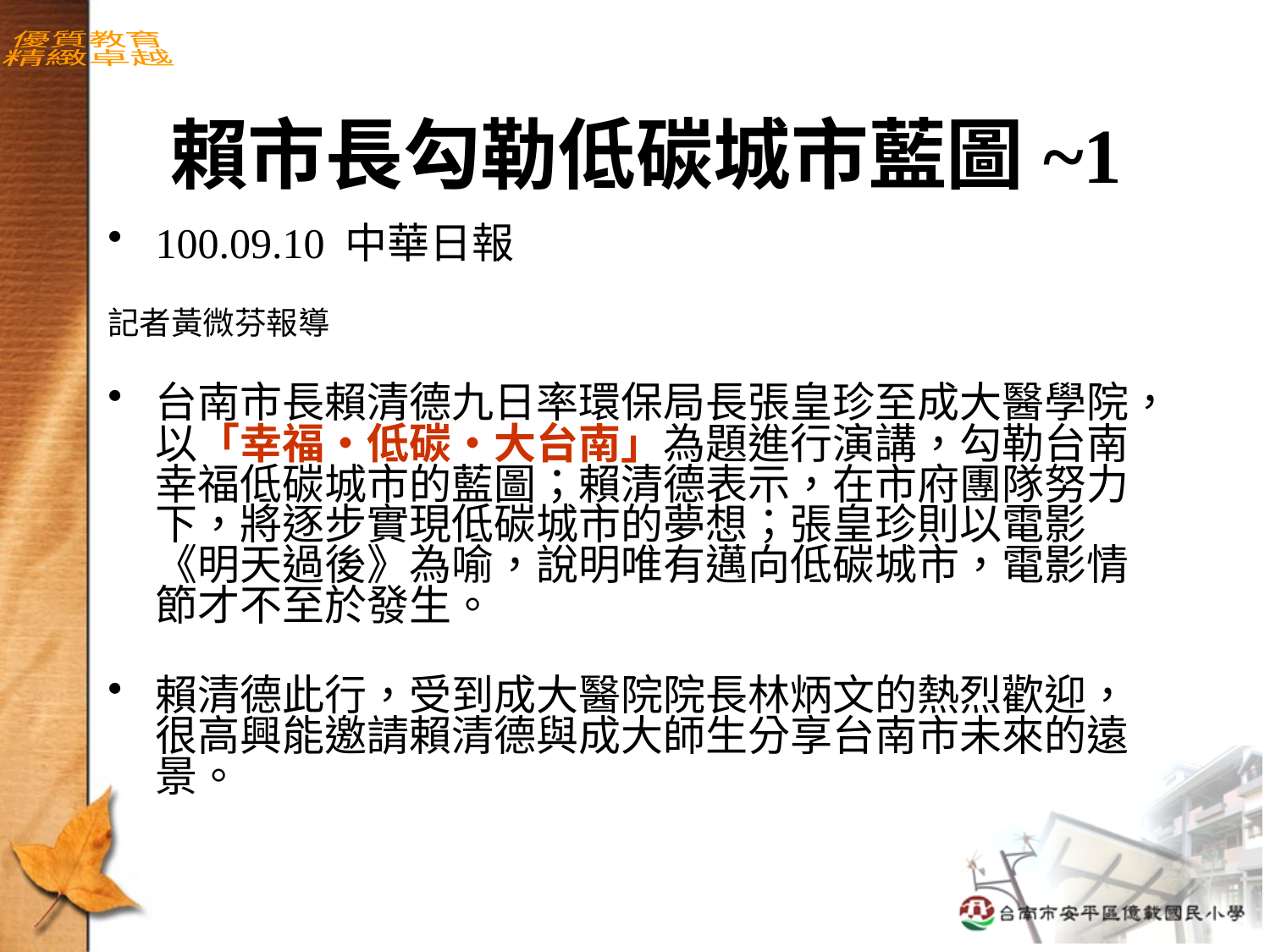

賴市長勾勒低碳城市藍圖~1
100.09.10 中華日報

記者黃微芬報導

台南市長賴清德九日率環保局長張皇珍至成大醫學院，以「幸福‧低碳‧大台南」為題進行演講，勾勒台南幸福低碳城市的藍圖；賴清德表示，在市府團隊努力下，將逐步實現低碳城市的夢想；張皇珍則以電影《明天過後》為喻，說明唯有邁向低碳城市，電影情節才不至於發生。
賴清德此行，受到成大醫院院長林炳文的熱烈歡迎，很高興能邀請賴清德與成大師生分享台南市未來的遠景。